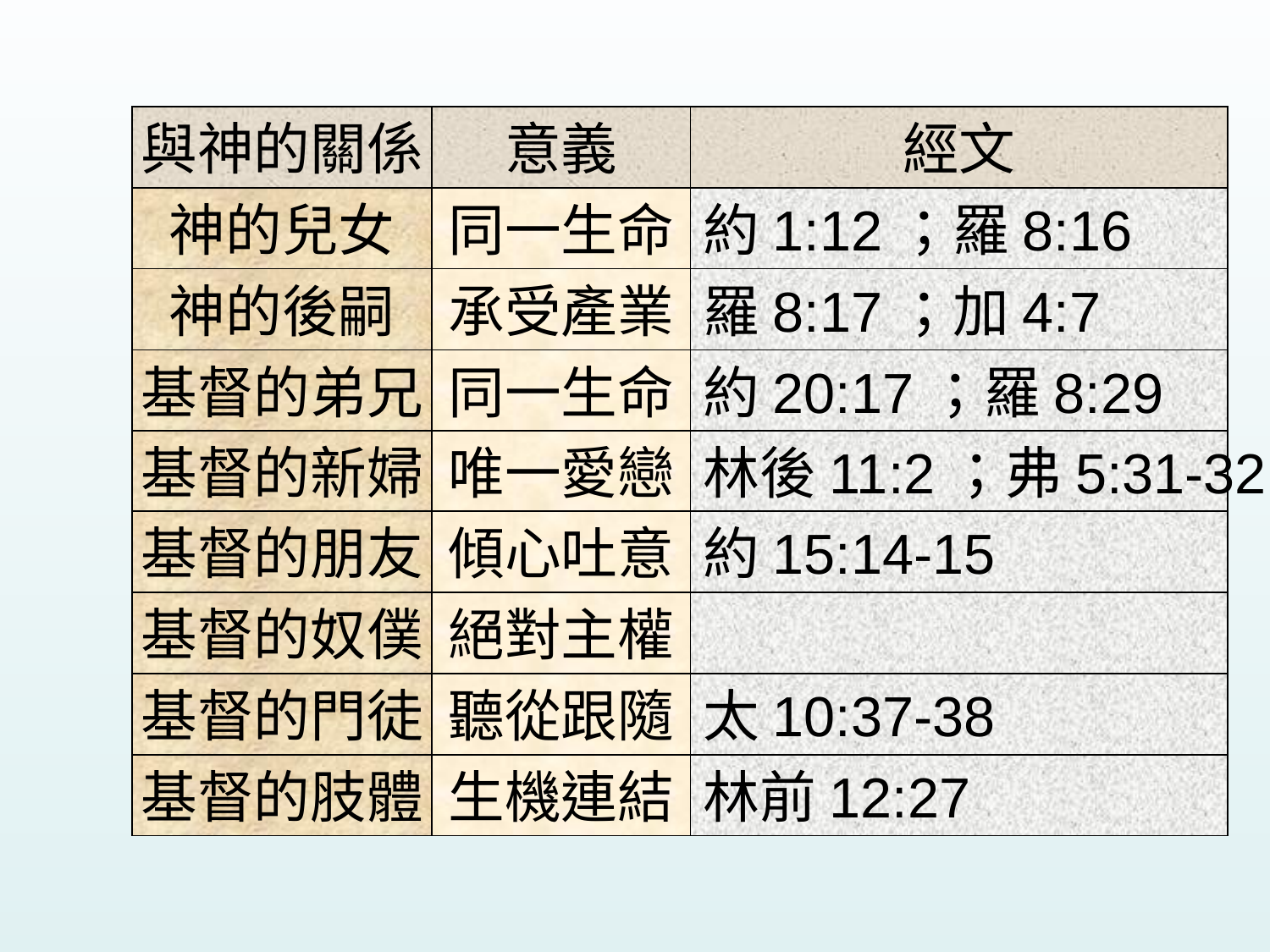

與神的關係
意義
經文
神的兒女
同一生命
約1:12；羅8:16
神的後嗣
承受產業
羅8:17；加4:7
基督的弟兄
同一生命
約20:17；羅8:29
基督的新婦
唯一愛戀
林後11:2；弗5:31-32
基督的朋友
傾心吐意
約15:14-15
基督的奴僕
絕對主權

基督的門徒
聽從跟隨
太10:37-38
基督的肢體
生機連結
林前12:27